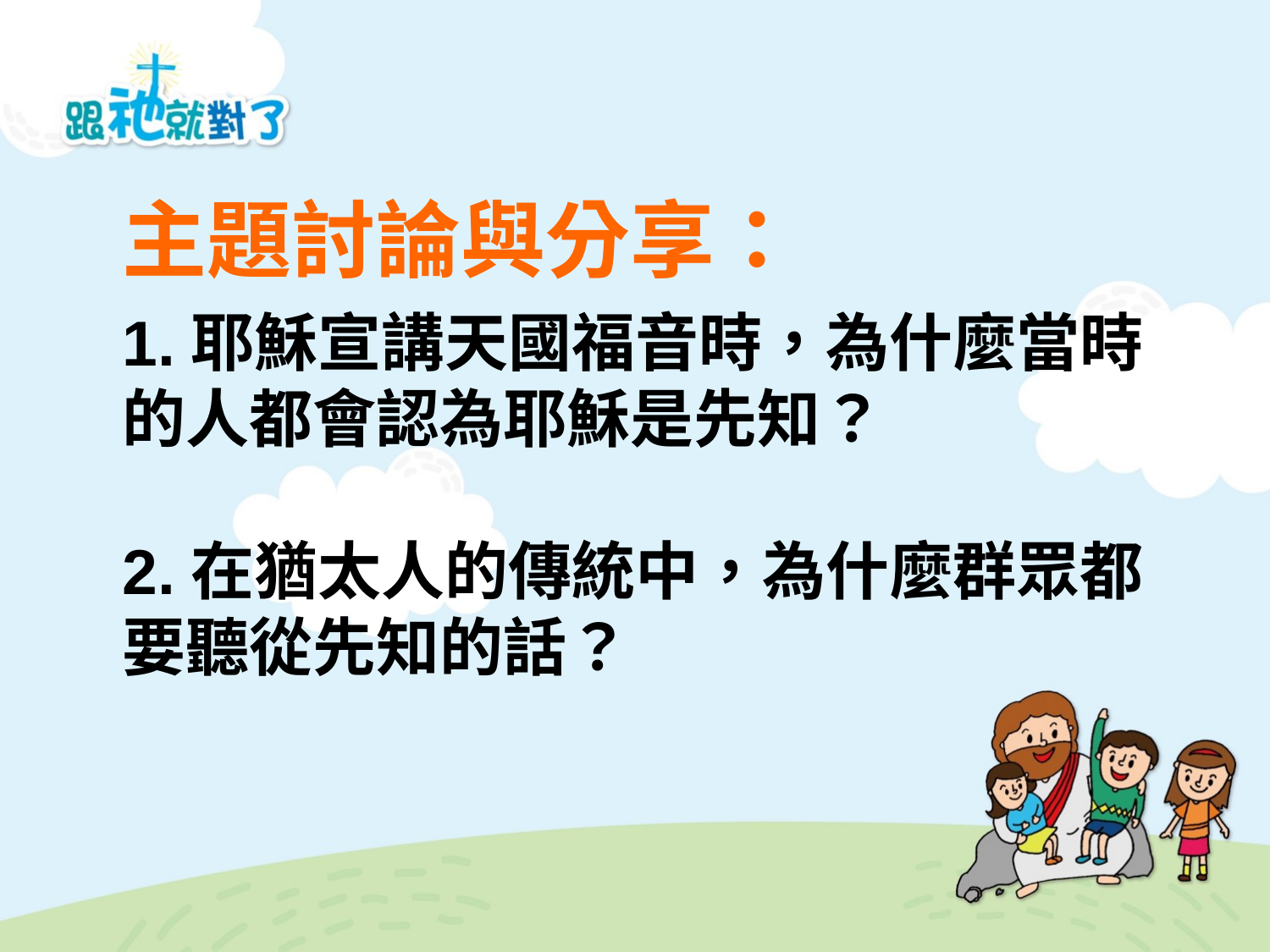

主題討論與分享：
1.耶穌宣講天國福音時，為什麼當時的人都會認為耶穌是先知？

2.在猶太人的傳統中，為什麼群眾都要聽從先知的話？